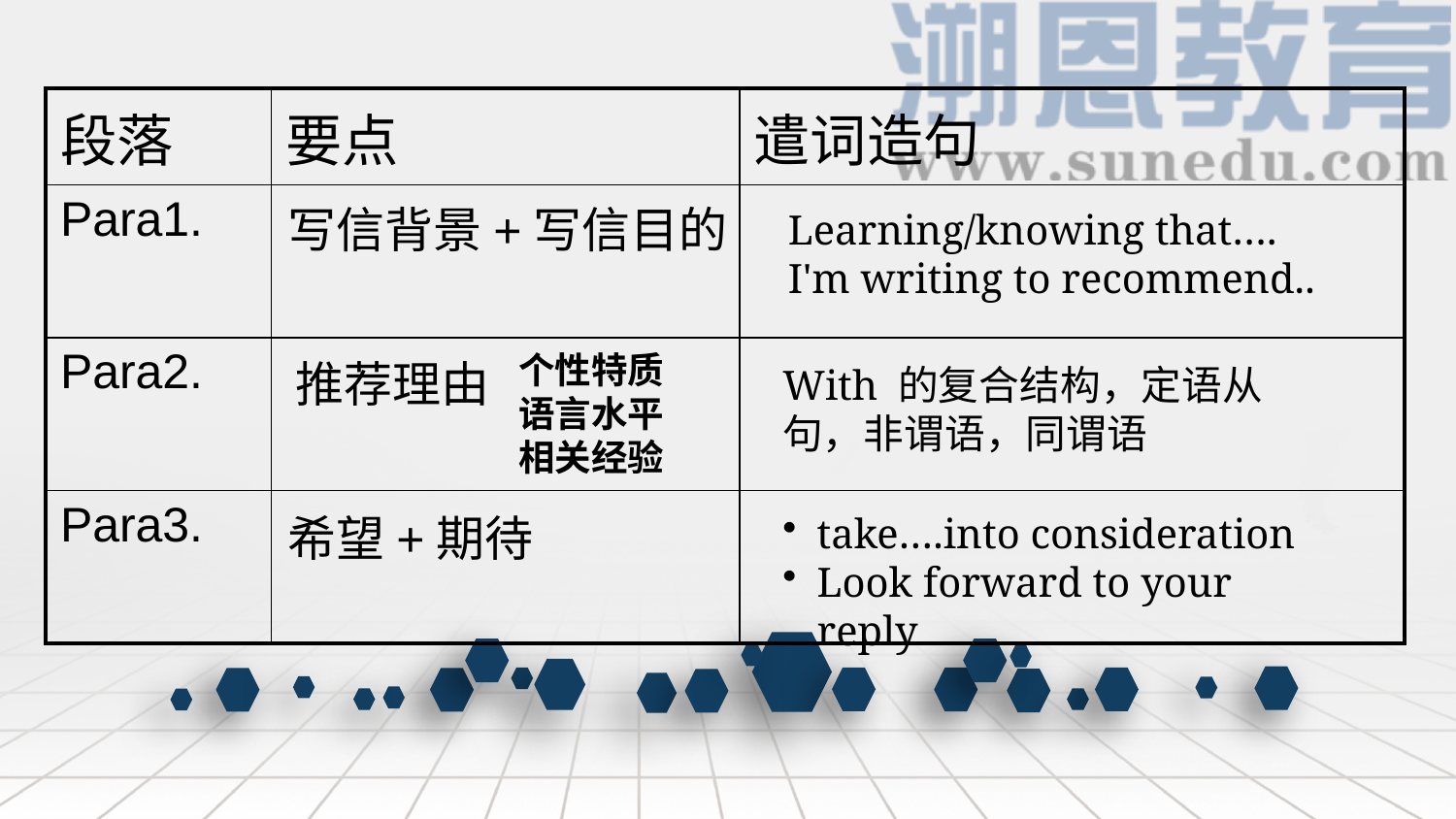

| 段落 | 要点 | 遣词造句 |
| --- | --- | --- |
| Para1. |  |  |
| Para2. |  |  |
| Para3. |  |  |
写信背景+写信目的
Learning/knowing that….
I'm writing to recommend..
个性特质
语言水平
相关经验
推荐理由
With 的复合结构，定语从句，非谓语，同谓语
希望+期待
take….into consideration
Look forward to your reply